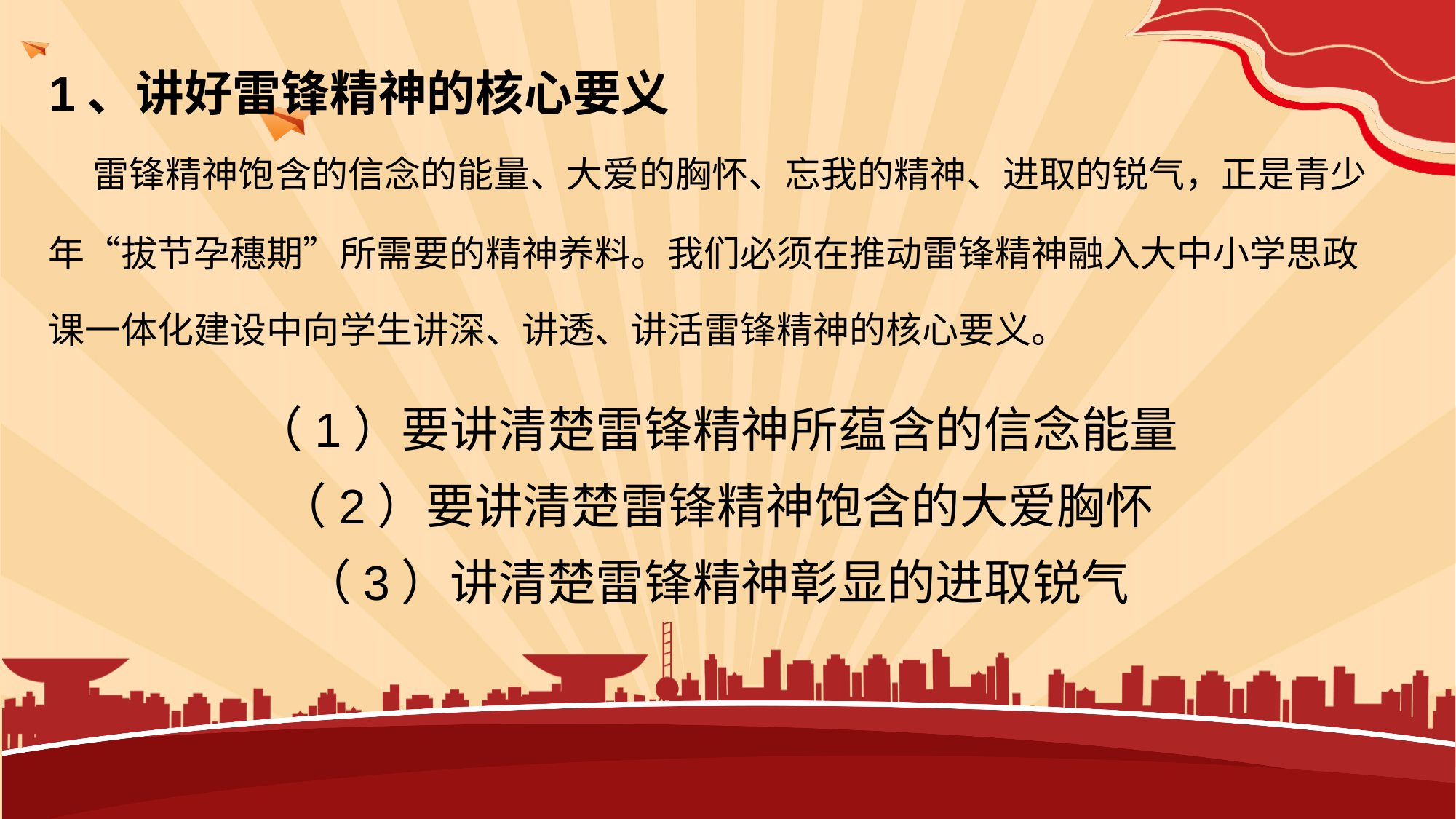

1、讲好雷锋精神的核心要义
   雷锋精神饱含的信念的能量、大爱的胸怀、忘我的精神、进取的锐气，正是青少年“拔节孕穗期”所需要的精神养料。我们必须在推动雷锋精神融入大中小学思政课一体化建设中向学生讲深、讲透、讲活雷锋精神的核心要义。
（1）要讲清楚雷锋精神所蕴含的信念能量
（2）要讲清楚雷锋精神饱含的大爱胸怀
（3）讲清楚雷锋精神彰显的进取锐气